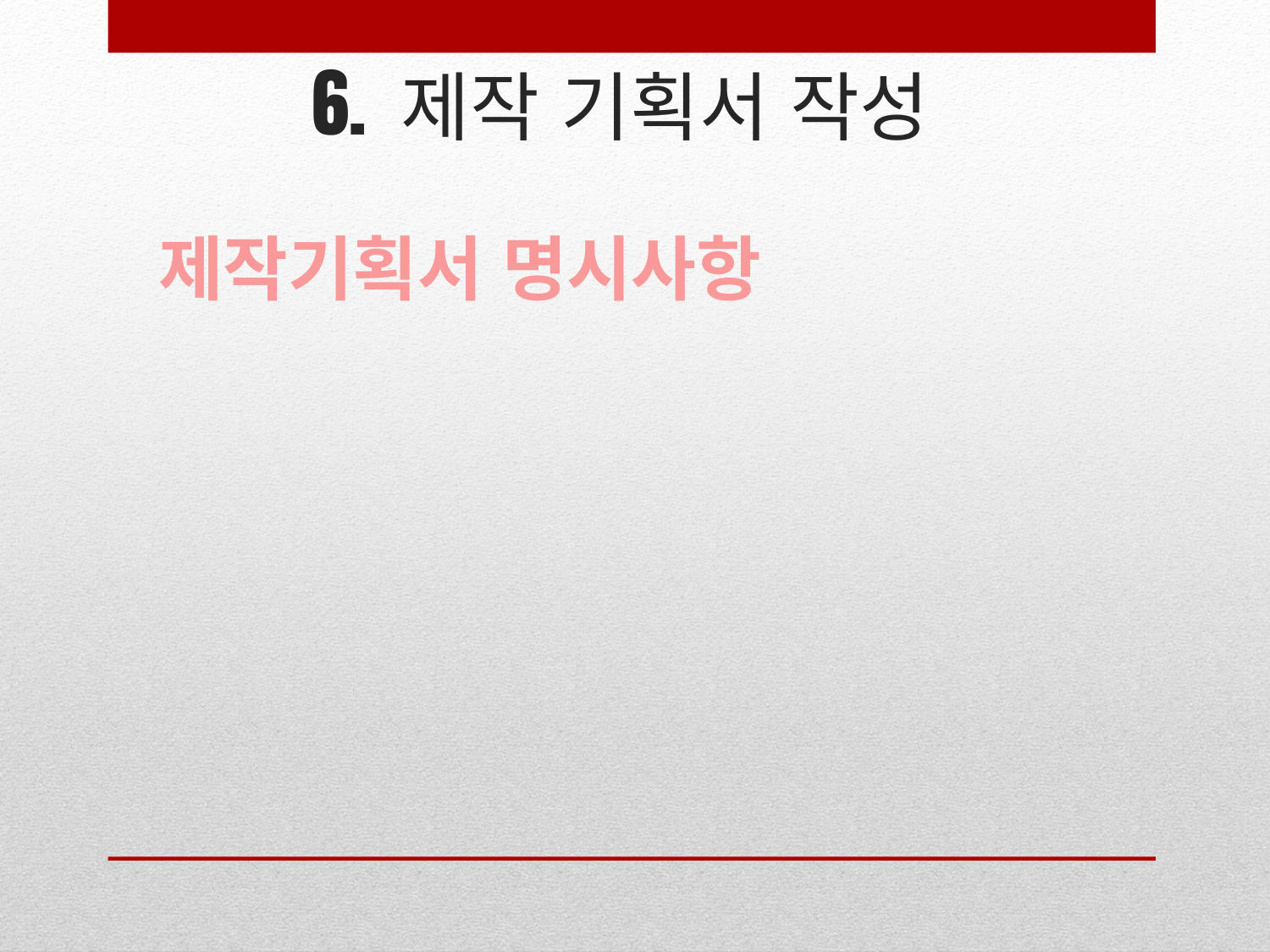

# 6. 제작 기획서 작성

제작기획서 명시사항